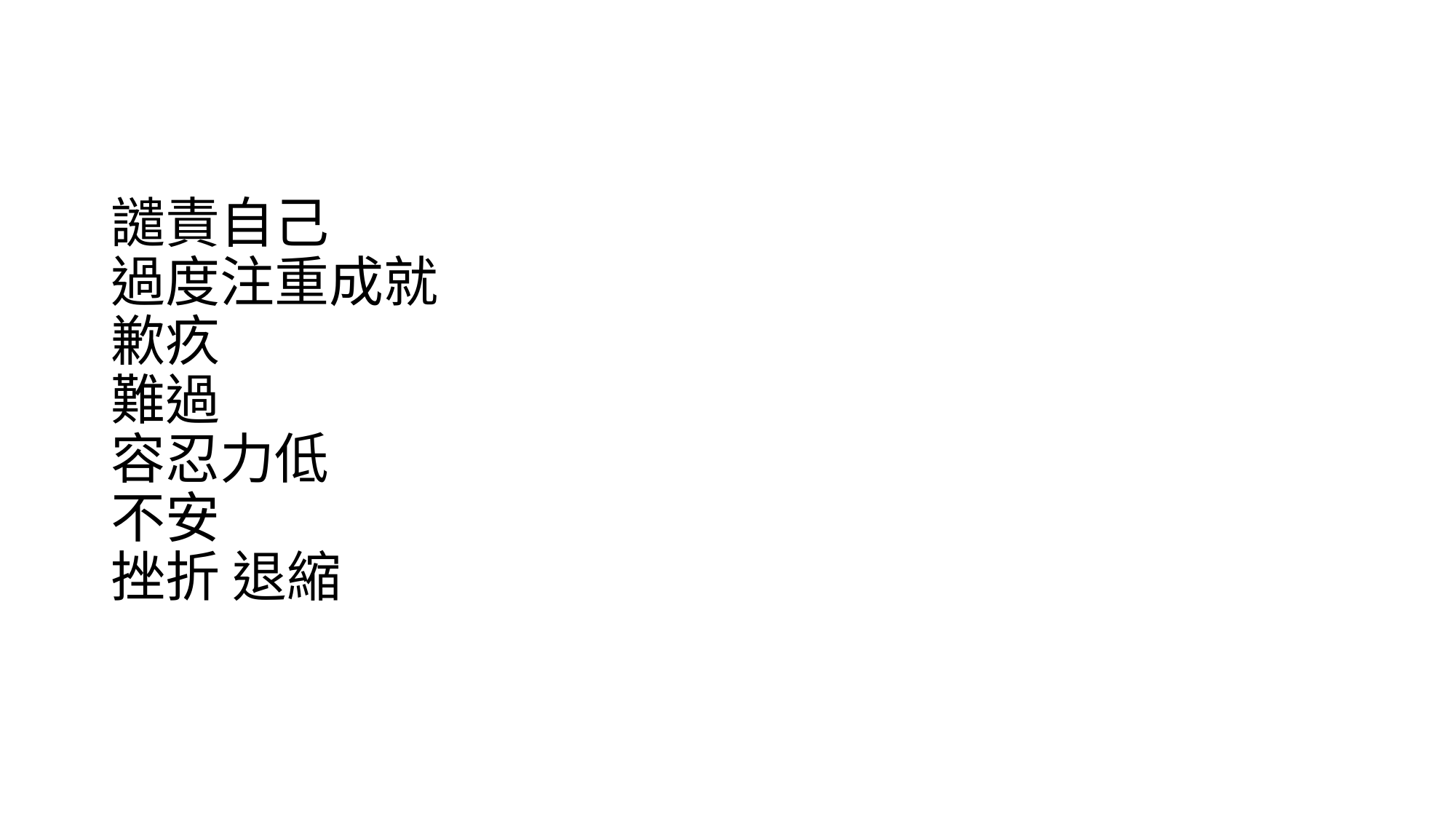

# 譴責自己 過度注重成就 歉疚 難過 容忍力低 不安 挫折 退縮